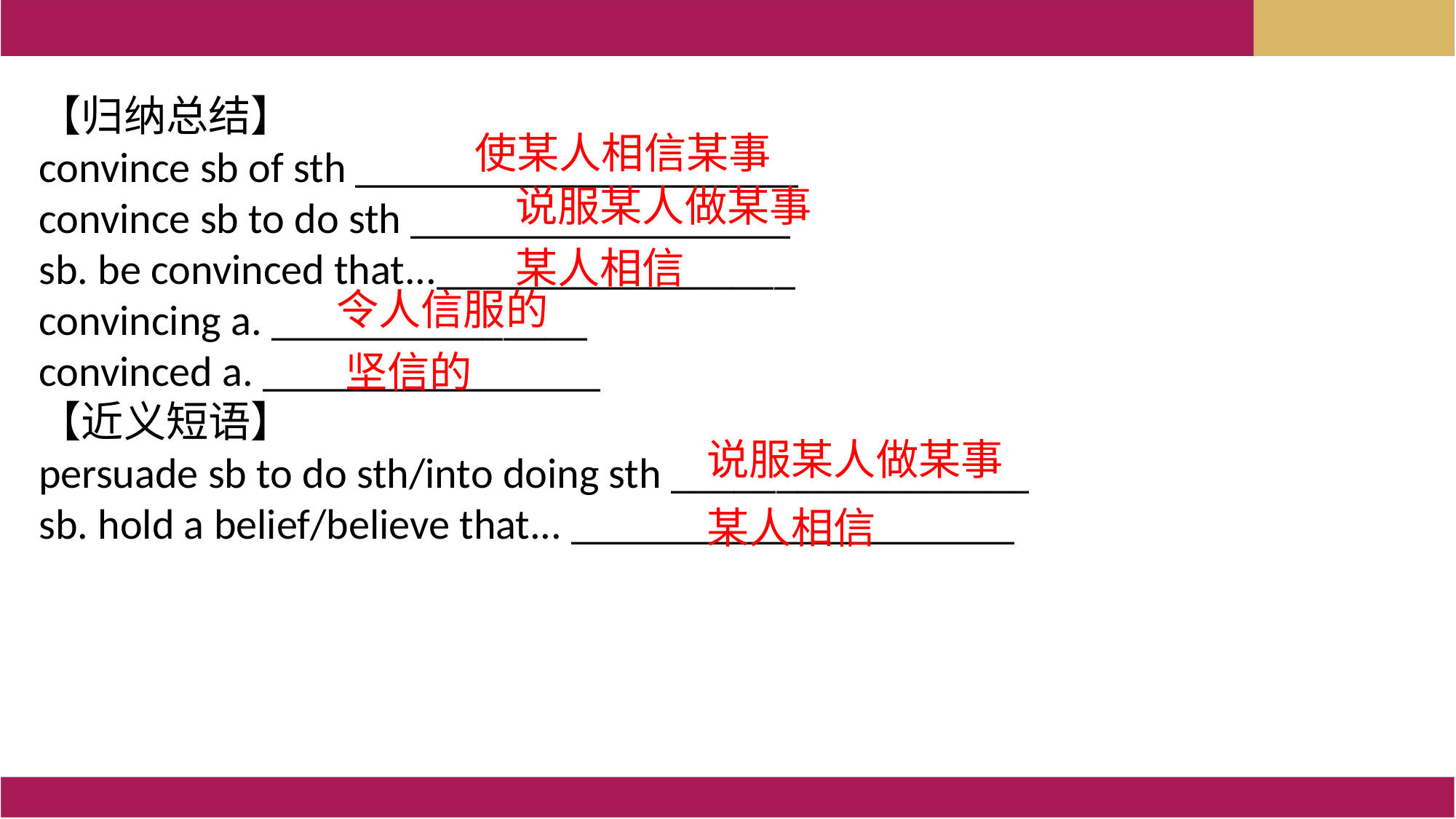

【归纳总结】
convince sb of sth _____________________
convince sb to do sth __________________
sb. be convinced that..._________________
convincing a. _______________
convinced a. ________________
【近义短语】
persuade sb to do sth/into doing sth _________________
sb. hold a belief/believe that... _____________________
 使某人相信某事
 说服某人做某事
 某人相信
 令人信服的
 坚信的
说服某人做某事
某人相信